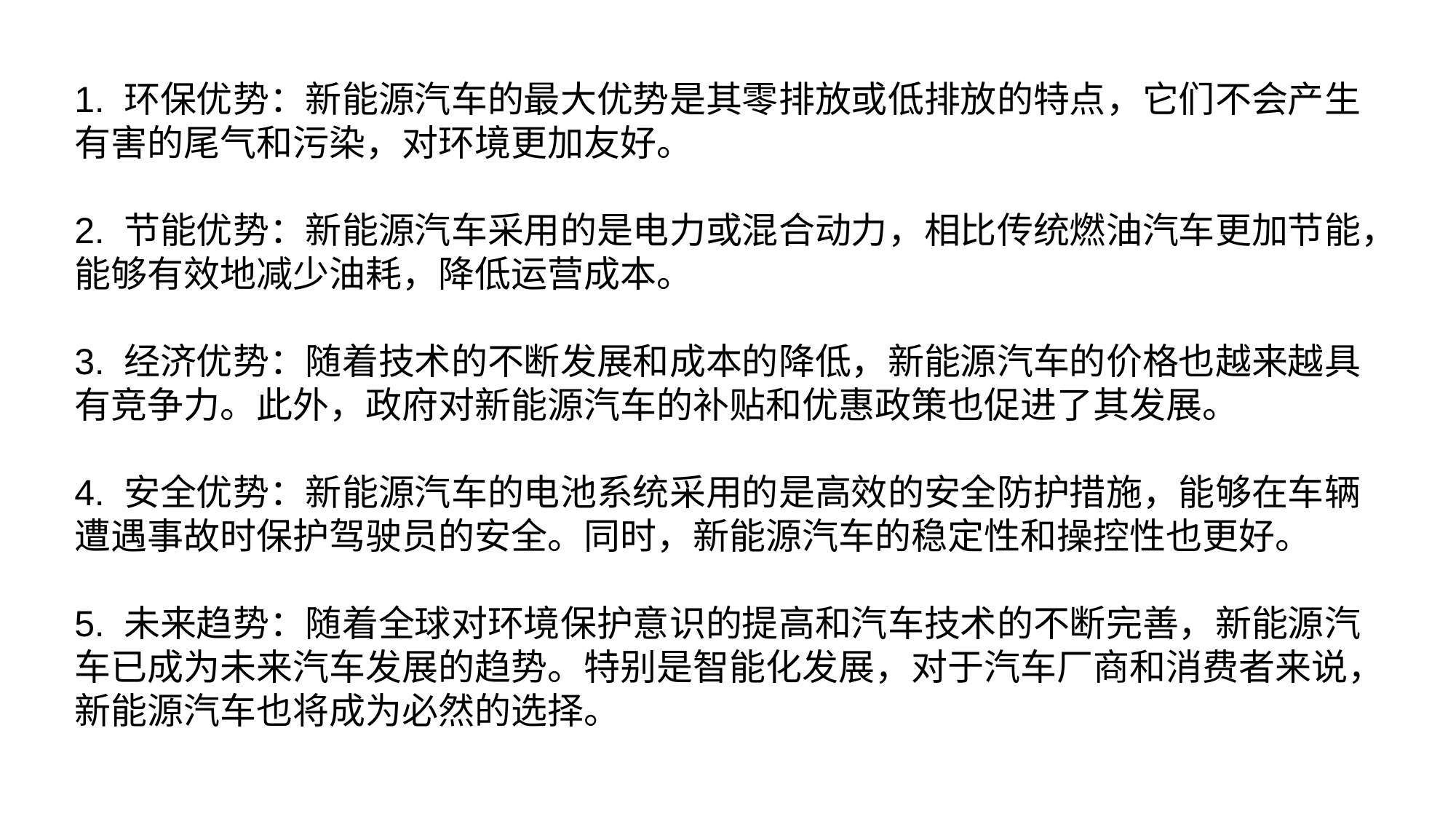

1. 环保优势：新能源汽车的最大优势是其零排放或低排放的特点，它们不会产生有害的尾气和污染，对环境更加友好。

2. 节能优势：新能源汽车采用的是电力或混合动力，相比传统燃油汽车更加节能，能够有效地减少油耗，降低运营成本。

3. 经济优势：随着技术的不断发展和成本的降低，新能源汽车的价格也越来越具有竞争力。此外，政府对新能源汽车的补贴和优惠政策也促进了其发展。

4. 安全优势：新能源汽车的电池系统采用的是高效的安全防护措施，能够在车辆遭遇事故时保护驾驶员的安全。同时，新能源汽车的稳定性和操控性也更好。

5. 未来趋势：随着全球对环境保护意识的提高和汽车技术的不断完善，新能源汽车已成为未来汽车发展的趋势。特别是智能化发展，对于汽车厂商和消费者来说，新能源汽车也将成为必然的选择。